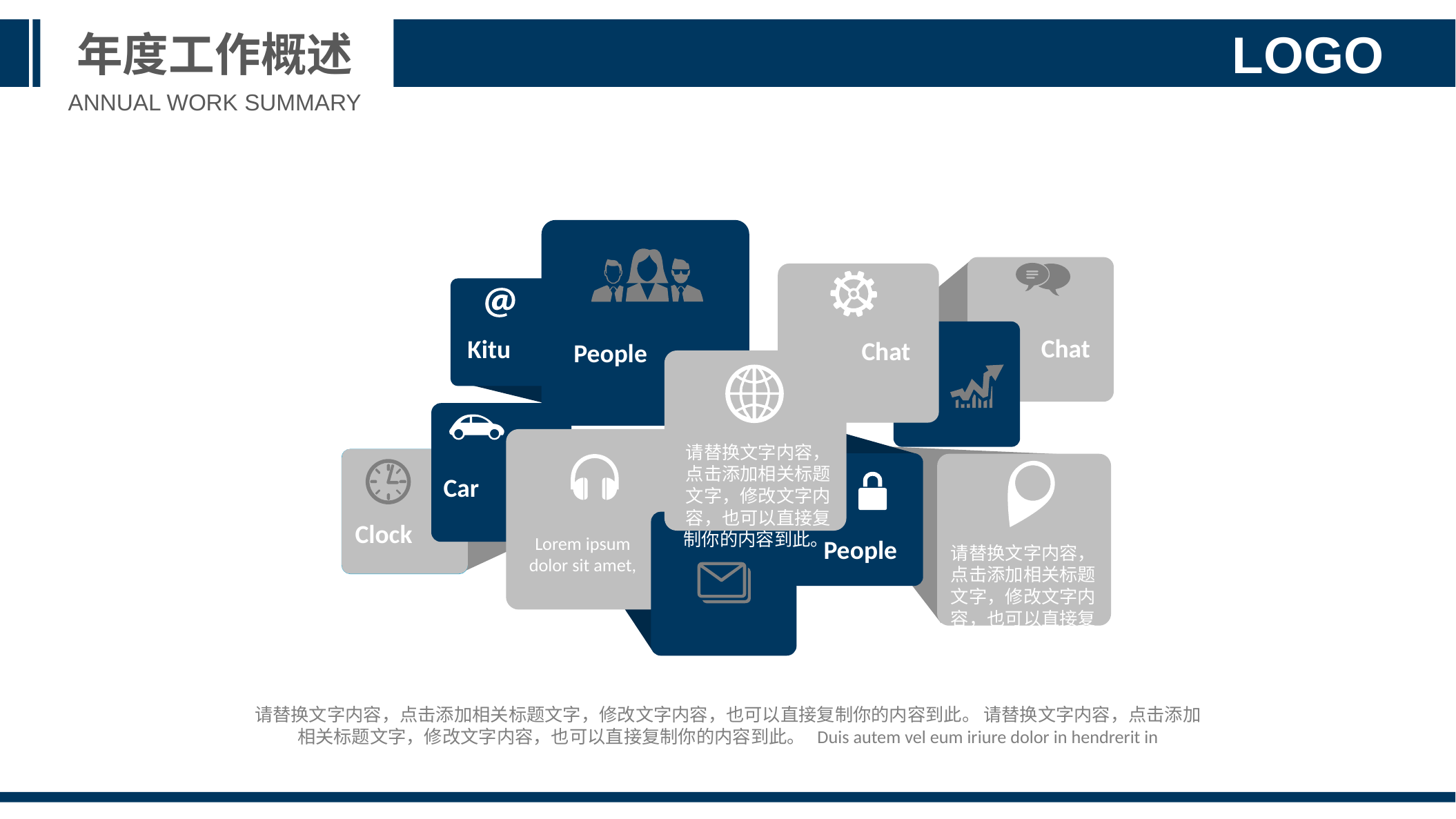

年度工作概述
LOGO
ANNUAL WORK SUMMARY

Chat
Kitu
Chat
People

请替换文字内容，点击添加相关标题文字，修改文字内容，也可以直接复制你的内容到此。

Car

Clock

Lorem ipsum
dolor sit amet,
People
请替换文字内容，点击添加相关标题文字，修改文字内容，也可以直接复制你的内容到此。

请替换文字内容，点击添加相关标题文字，修改文字内容，也可以直接复制你的内容到此。 请替换文字内容，点击添加相关标题文字，修改文字内容，也可以直接复制你的内容到此。  Duis autem vel eum iriure dolor in hendrerit in